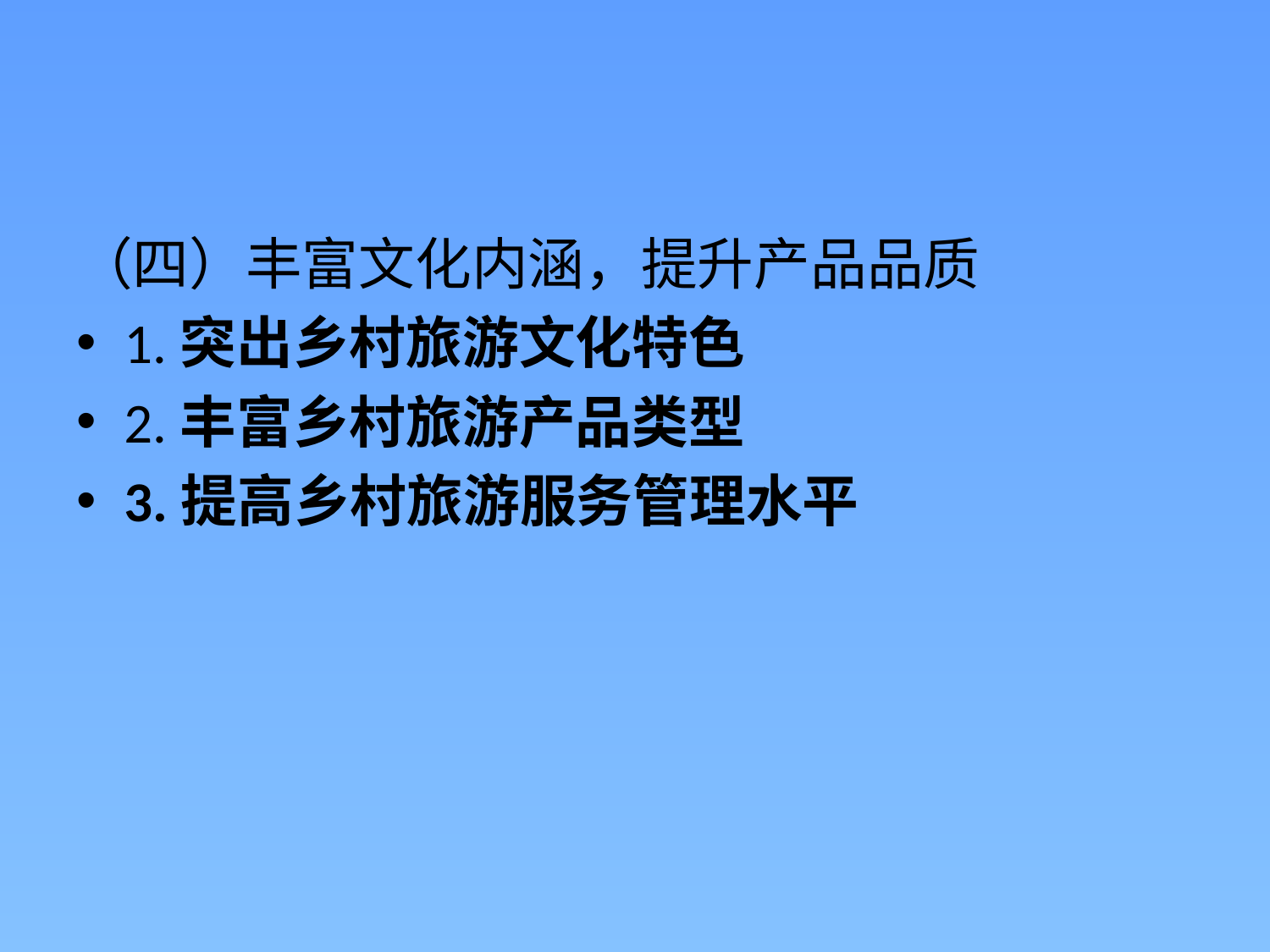

#
（四）丰富文化内涵，提升产品品质
1.突出乡村旅游文化特色
2.丰富乡村旅游产品类型
3.提高乡村旅游服务管理水平